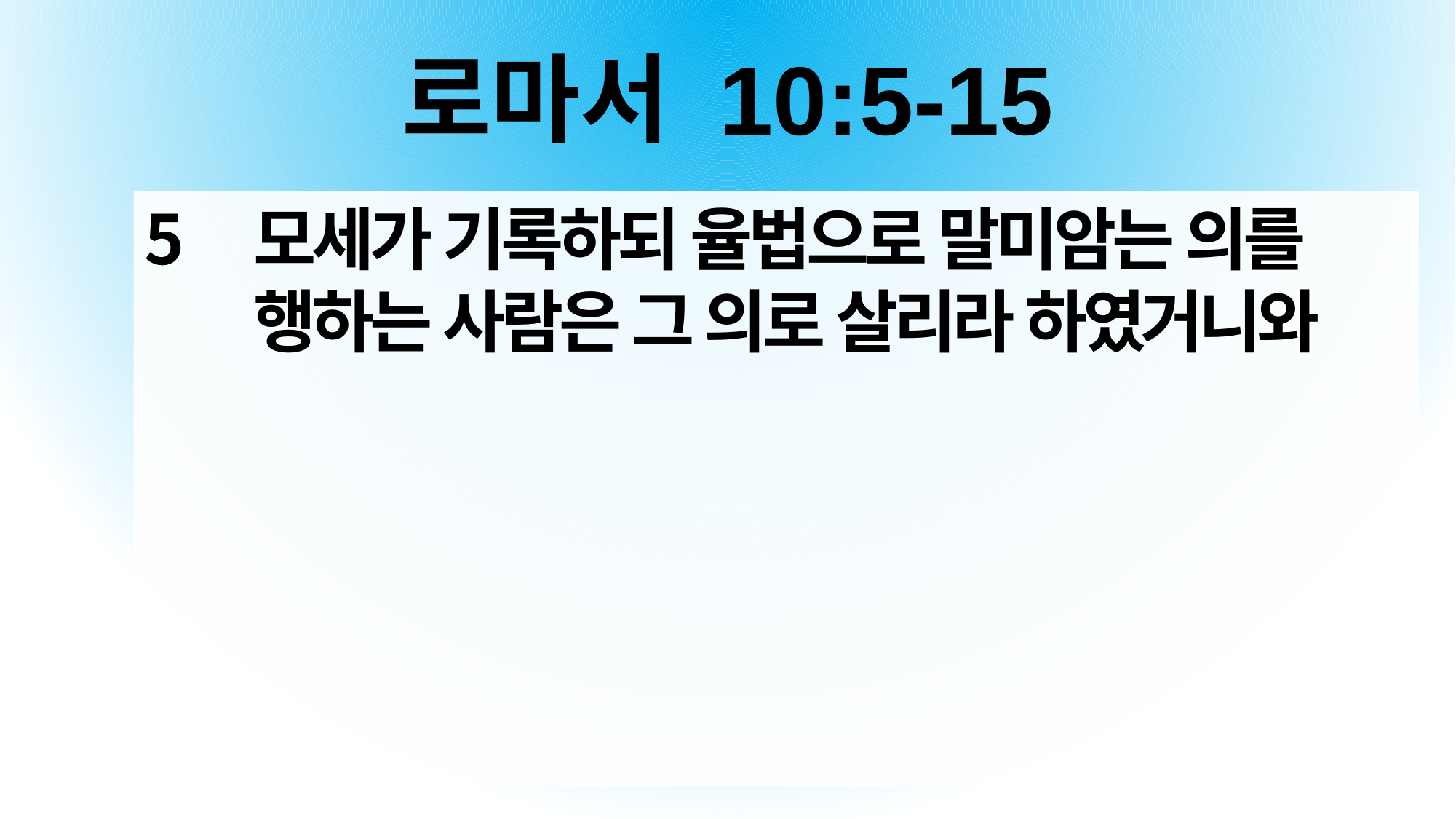

# 로마서 10:5-15
모세가 기록하되 율법으로 말미암는 의를 행하는 사람은 그 의로 살리라 하였거니와